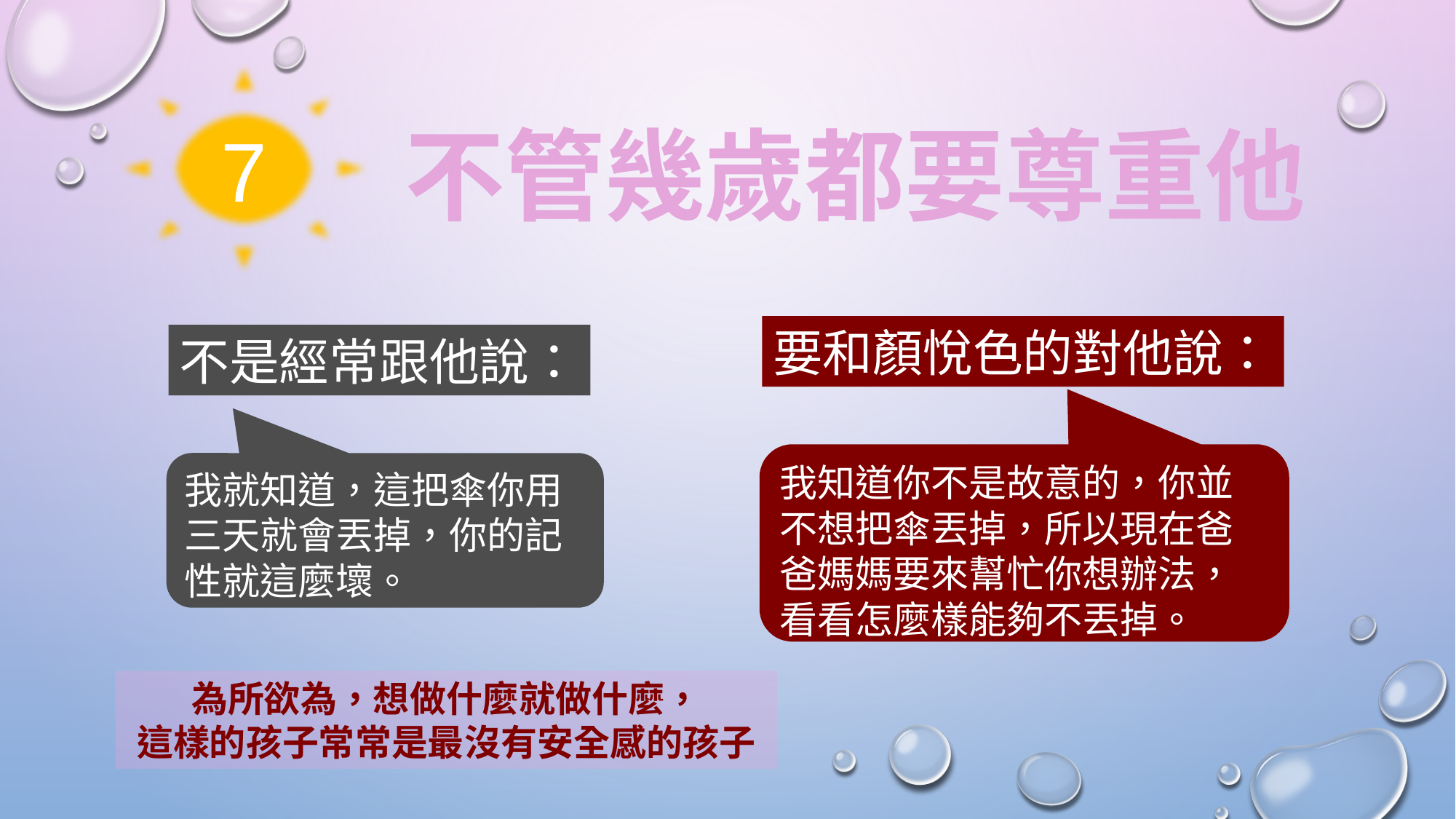

7
# 不管幾歲都要尊重他
要和顏悅色的對他說：
不是經常跟他說：
我知道你不是故意的，你並不想把傘丟掉，所以現在爸爸媽媽要來幫忙你想辦法，看看怎麼樣能夠不丟掉。
我就知道，這把傘你用三天就會丟掉，你的記性就這麼壞。
為所欲為，想做什麼就做什麼，
這樣的孩子常常是最沒有安全感的孩子